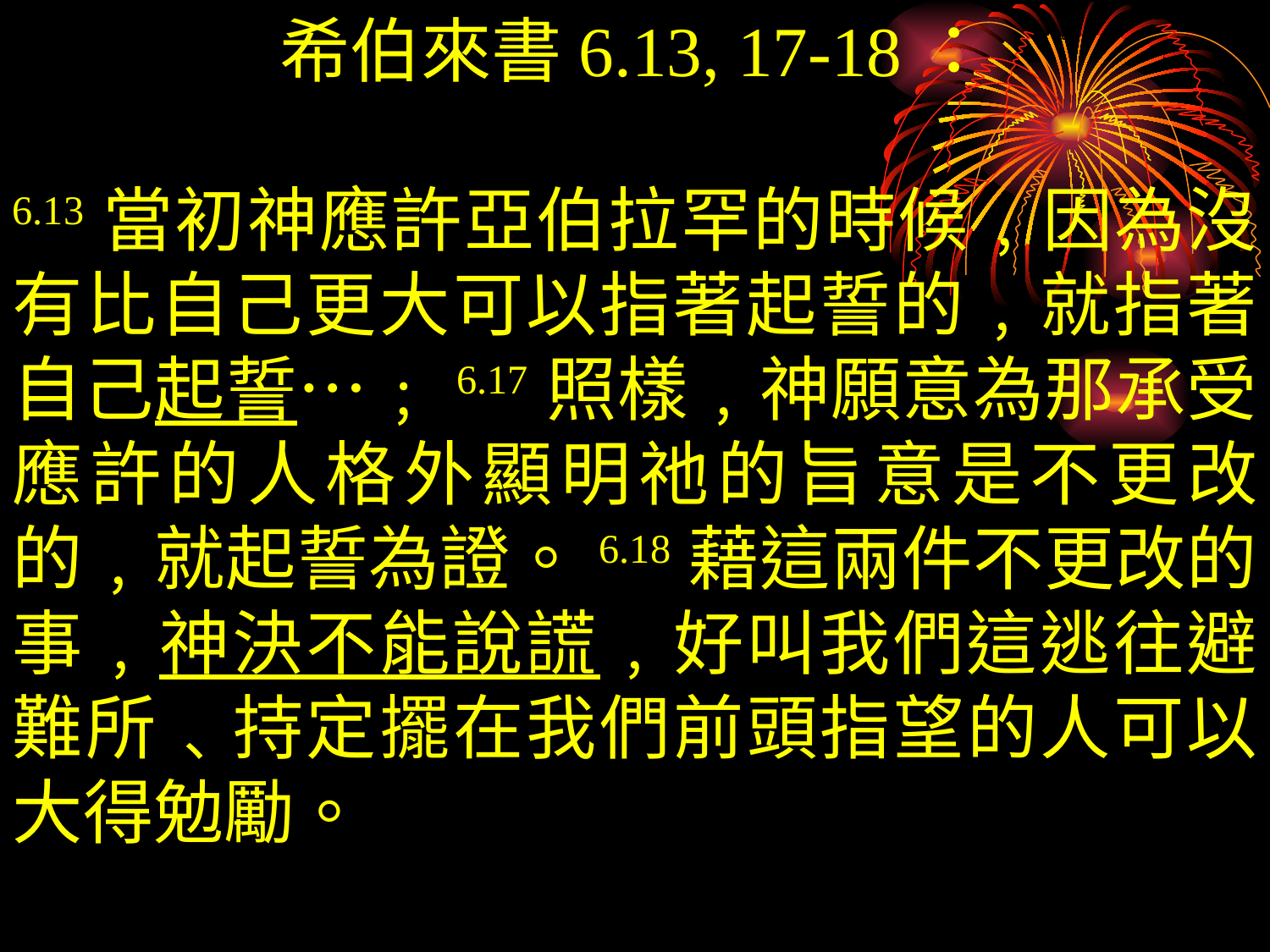

希伯來書6.13, 17-18：

6.13當初神應許亞伯拉罕的時候﹐因為沒有比自己更大可以指著起誓的﹐就指著自己起誓…﹔6.17照樣﹐神願意為那承受應許的人格外顯明祂的旨意是不更改的﹐就起誓為證。6.18藉這兩件不更改的事﹐神決不能說謊﹐好叫我們這逃往避難所﹑持定擺在我們前頭指望的人可以大得勉勵。